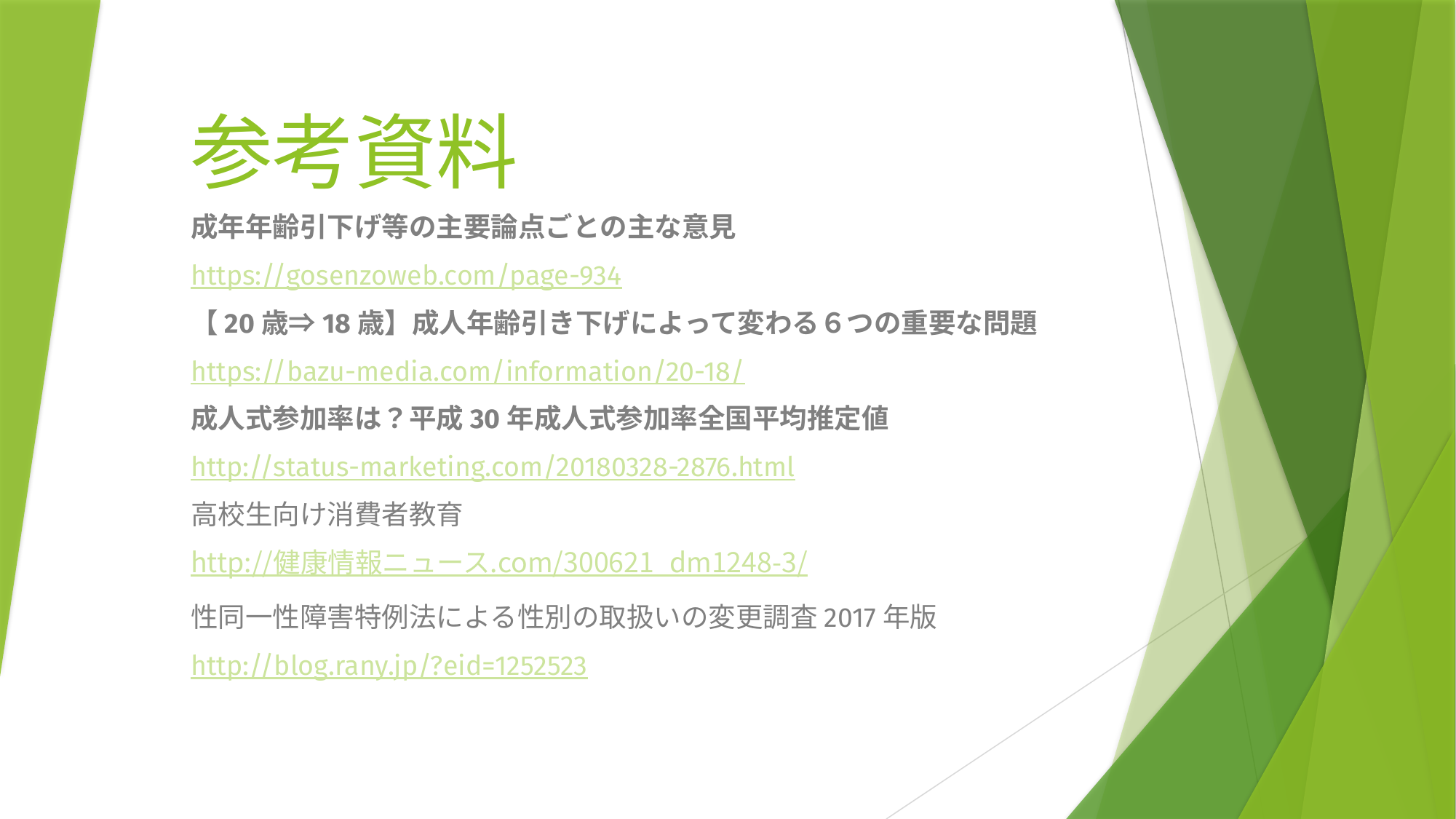

# 参考資料
成年年齢引下げ等の主要論点ごとの主な意見
https://gosenzoweb.com/page-934
【20歳⇒18歳】成人年齢引き下げによって変わる６つの重要な問題
https://bazu-media.com/information/20-18/
成人式参加率は？平成30年成人式参加率全国平均推定値
http://status-marketing.com/20180328-2876.html
高校生向け消費者教育
http://健康情報ニュース.com/300621_dm1248-3/
性同一性障害特例法による性別の取扱いの変更調査2017年版
http://blog.rany.jp/?eid=1252523